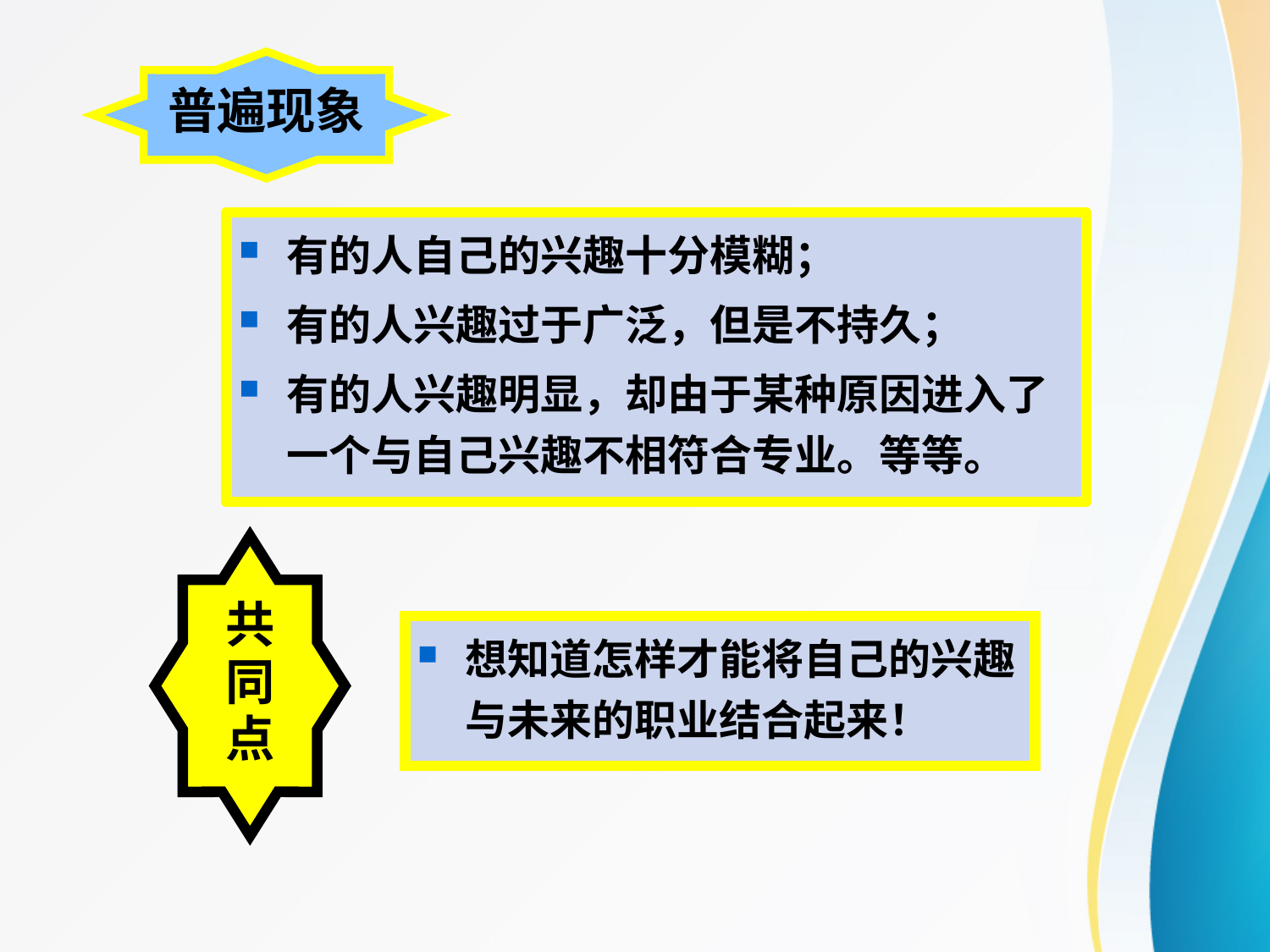

普遍现象
有的人自己的兴趣十分模糊；
有的人兴趣过于广泛，但是不持久；
有的人兴趣明显，却由于某种原因进入了一个与自己兴趣不相符合专业。等等。
共
同
点
想知道怎样才能将自己的兴趣与未来的职业结合起来！